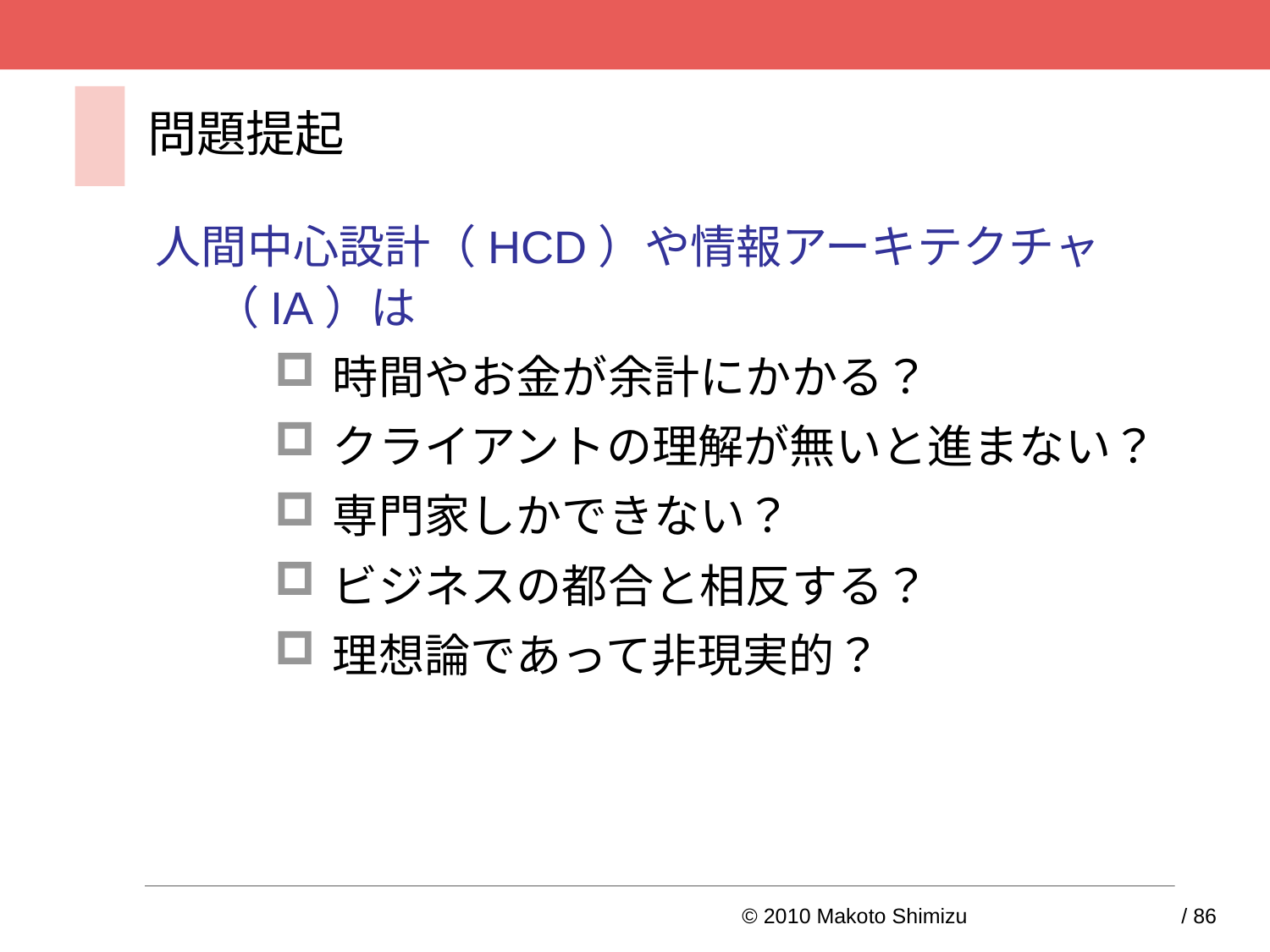

# 問題提起
人間中心設計（HCD）や情報アーキテクチャ（IA）は
時間やお金が余計にかかる？
クライアントの理解が無いと進まない？
専門家しかできない？
ビジネスの都合と相反する？
理想論であって非現実的？
© 2010 Makoto Shimizu	3